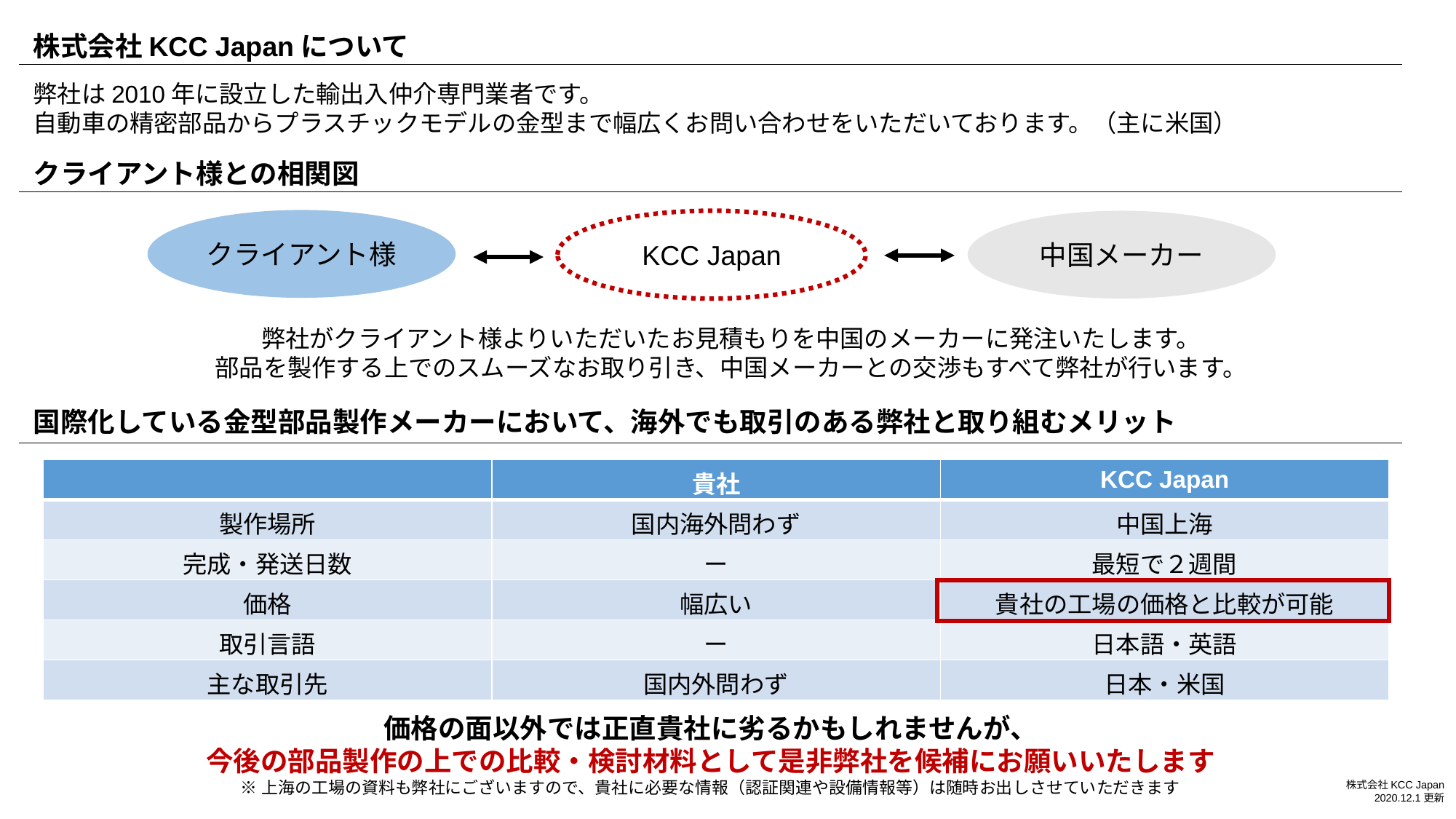

株式会社KCC Japanについて
弊社は2010年に設立した輸出入仲介専門業者です。
自動車の精密部品からプラスチックモデルの金型まで幅広くお問い合わせをいただいております。（主に米国）
クライアント様との相関図
クライアント様
KCC Japan
中国メーカー
弊社がクライアント様よりいただいたお見積もりを中国のメーカーに発注いたします。
部品を製作する上でのスムーズなお取り引き、中国メーカーとの交渉もすべて弊社が行います。
国際化している金型部品製作メーカーにおいて、海外でも取引のある弊社と取り組むメリット
|  | 貴社 | KCC Japan |
| --- | --- | --- |
| 製作場所 | 国内海外問わず | 中国上海 |
| 完成・発送日数 | ー | 最短で２週間 |
| 価格 | 幅広い | 貴社の工場の価格と比較が可能 |
| 取引言語 | ー | 日本語・英語 |
| 主な取引先 | 国内外問わず | 日本・米国 |

価格の面以外では正直貴社に劣るかもしれませんが、
今後の部品製作の上での比較・検討材料として是非弊社を候補にお願いいたします
※上海の工場の資料も弊社にございますので、貴社に必要な情報（認証関連や設備情報等）は随時お出しさせていただきます
株式会社KCC Japan
2020.12.1更新